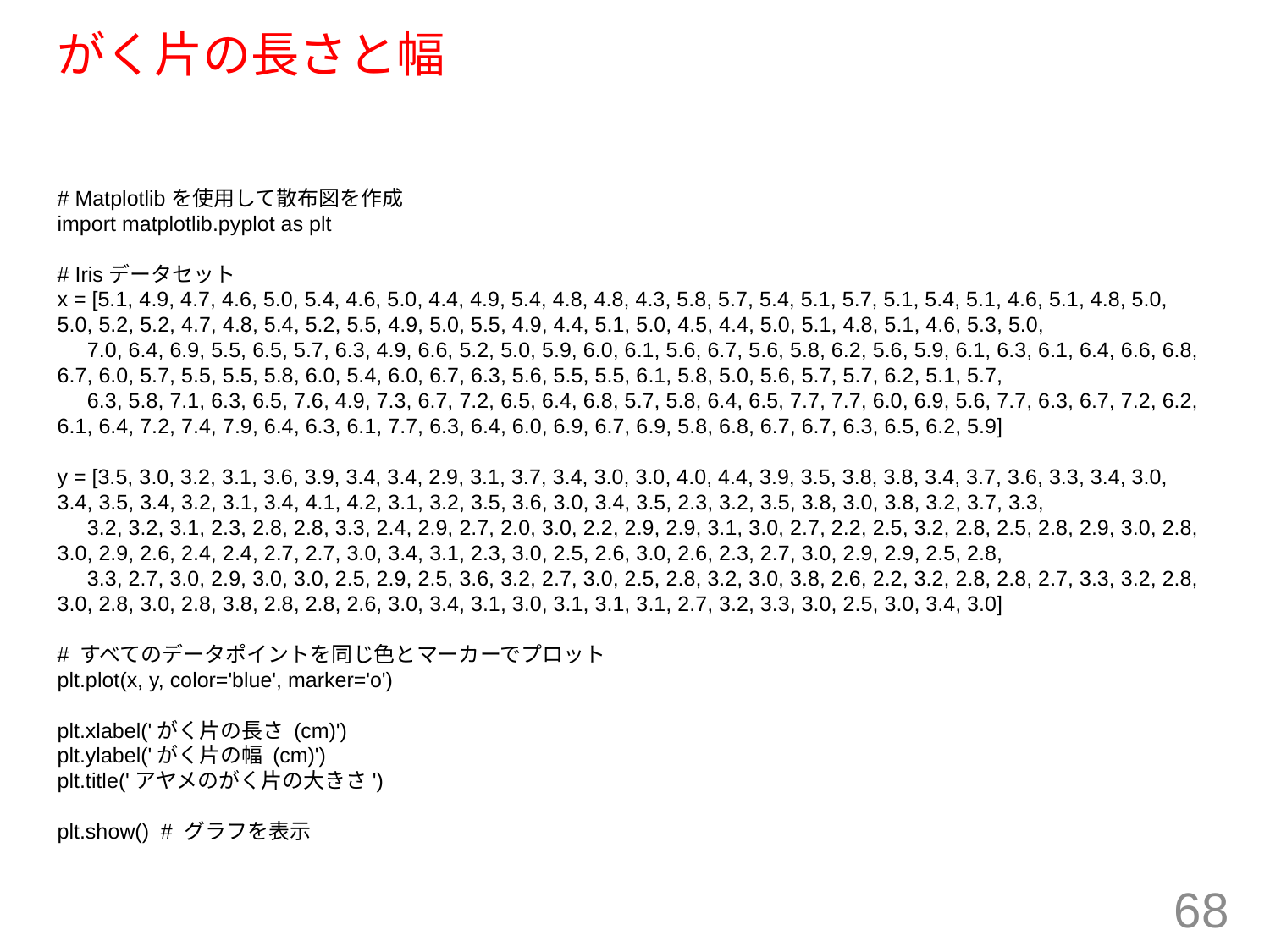

# がく片の長さと幅
# Matplotlibを使用して散布図を作成
import matplotlib.pyplot as plt

# Irisデータセット
x = [5.1, 4.9, 4.7, 4.6, 5.0, 5.4, 4.6, 5.0, 4.4, 4.9, 5.4, 4.8, 4.8, 4.3, 5.8, 5.7, 5.4, 5.1, 5.7, 5.1, 5.4, 5.1, 4.6, 5.1, 4.8, 5.0, 5.0, 5.2, 5.2, 4.7, 4.8, 5.4, 5.2, 5.5, 4.9, 5.0, 5.5, 4.9, 4.4, 5.1, 5.0, 4.5, 4.4, 5.0, 5.1, 4.8, 5.1, 4.6, 5.3, 5.0,
     7.0, 6.4, 6.9, 5.5, 6.5, 5.7, 6.3, 4.9, 6.6, 5.2, 5.0, 5.9, 6.0, 6.1, 5.6, 6.7, 5.6, 5.8, 6.2, 5.6, 5.9, 6.1, 6.3, 6.1, 6.4, 6.6, 6.8, 6.7, 6.0, 5.7, 5.5, 5.5, 5.8, 6.0, 5.4, 6.0, 6.7, 6.3, 5.6, 5.5, 5.5, 6.1, 5.8, 5.0, 5.6, 5.7, 5.7, 6.2, 5.1, 5.7,
     6.3, 5.8, 7.1, 6.3, 6.5, 7.6, 4.9, 7.3, 6.7, 7.2, 6.5, 6.4, 6.8, 5.7, 5.8, 6.4, 6.5, 7.7, 7.7, 6.0, 6.9, 5.6, 7.7, 6.3, 6.7, 7.2, 6.2, 6.1, 6.4, 7.2, 7.4, 7.9, 6.4, 6.3, 6.1, 7.7, 6.3, 6.4, 6.0, 6.9, 6.7, 6.9, 5.8, 6.8, 6.7, 6.7, 6.3, 6.5, 6.2, 5.9]

y = [3.5, 3.0, 3.2, 3.1, 3.6, 3.9, 3.4, 3.4, 2.9, 3.1, 3.7, 3.4, 3.0, 3.0, 4.0, 4.4, 3.9, 3.5, 3.8, 3.8, 3.4, 3.7, 3.6, 3.3, 3.4, 3.0, 3.4, 3.5, 3.4, 3.2, 3.1, 3.4, 4.1, 4.2, 3.1, 3.2, 3.5, 3.6, 3.0, 3.4, 3.5, 2.3, 3.2, 3.5, 3.8, 3.0, 3.8, 3.2, 3.7, 3.3,
     3.2, 3.2, 3.1, 2.3, 2.8, 2.8, 3.3, 2.4, 2.9, 2.7, 2.0, 3.0, 2.2, 2.9, 2.9, 3.1, 3.0, 2.7, 2.2, 2.5, 3.2, 2.8, 2.5, 2.8, 2.9, 3.0, 2.8, 3.0, 2.9, 2.6, 2.4, 2.4, 2.7, 2.7, 3.0, 3.4, 3.1, 2.3, 3.0, 2.5, 2.6, 3.0, 2.6, 2.3, 2.7, 3.0, 2.9, 2.9, 2.5, 2.8,
     3.3, 2.7, 3.0, 2.9, 3.0, 3.0, 2.5, 2.9, 2.5, 3.6, 3.2, 2.7, 3.0, 2.5, 2.8, 3.2, 3.0, 3.8, 2.6, 2.2, 3.2, 2.8, 2.8, 2.7, 3.3, 3.2, 2.8, 3.0, 2.8, 3.0, 2.8, 3.8, 2.8, 2.8, 2.6, 3.0, 3.4, 3.1, 3.0, 3.1, 3.1, 3.1, 2.7, 3.2, 3.3, 3.0, 2.5, 3.0, 3.4, 3.0]

# すべてのデータポイントを同じ色とマーカーでプロット
plt.plot(x, y, color='blue', marker='o')

plt.xlabel('がく片の長さ (cm)')
plt.ylabel('がく片の幅 (cm)')
plt.title('アヤメのがく片の大きさ')

plt.show()  # グラフを表示
68